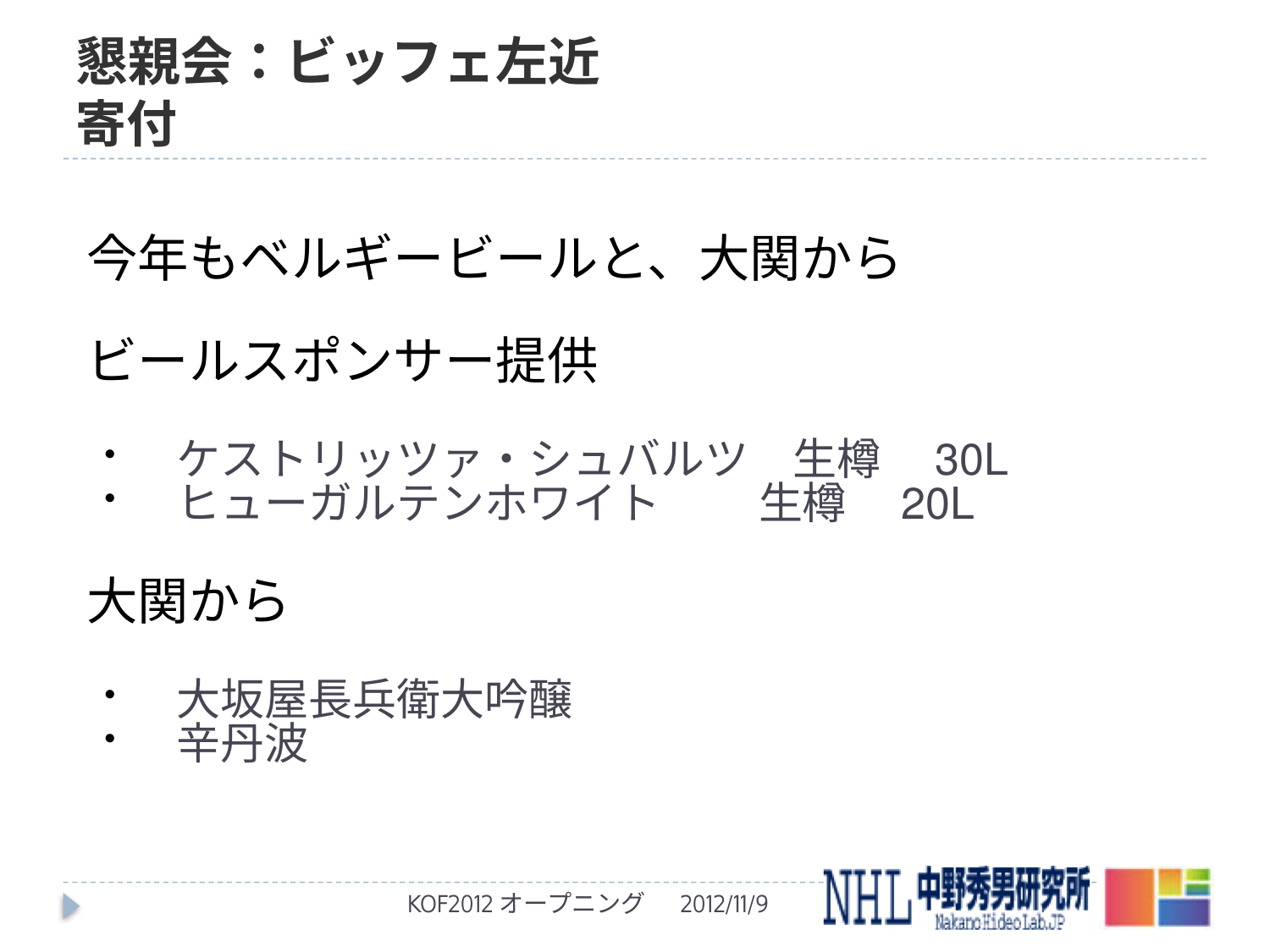

# 懇親会：ビッフェ左近 寄付

今年もベルギービールと、大関から

ビールスポンサー提供

ケストリッツァ・シュバルツ　生樽　30L
ヒューガルテンホワイト　　 生樽　20L

大関から

大坂屋長兵衛大吟醸
辛丹波

KOF2012オープニング
2012/11/9